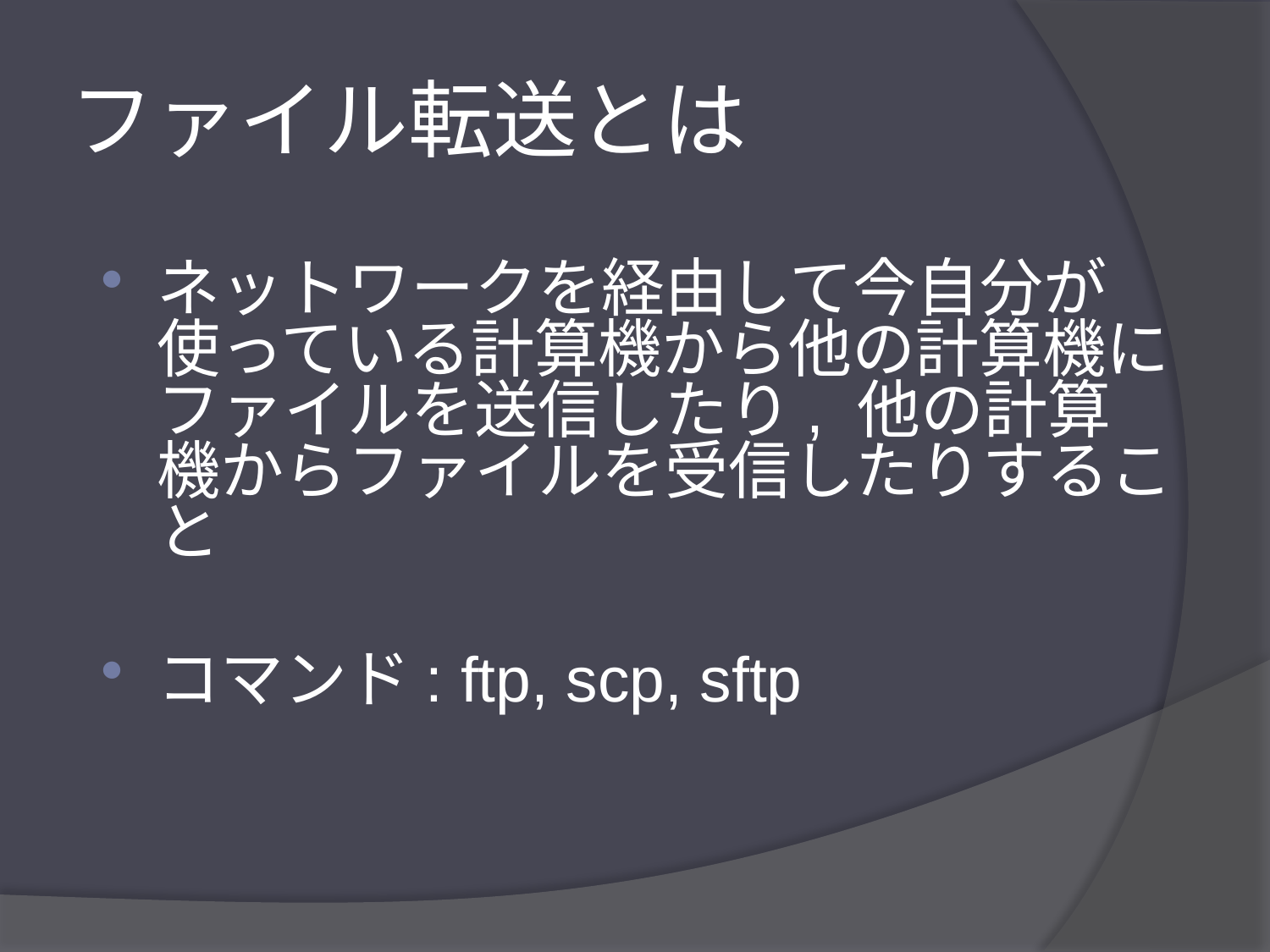

# ファイル転送とは
ネットワークを経由して今自分が使っている計算機から他の計算機にファイルを送信したり, 他の計算機からファイルを受信したりすること

コマンド: ftp, scp, sftp